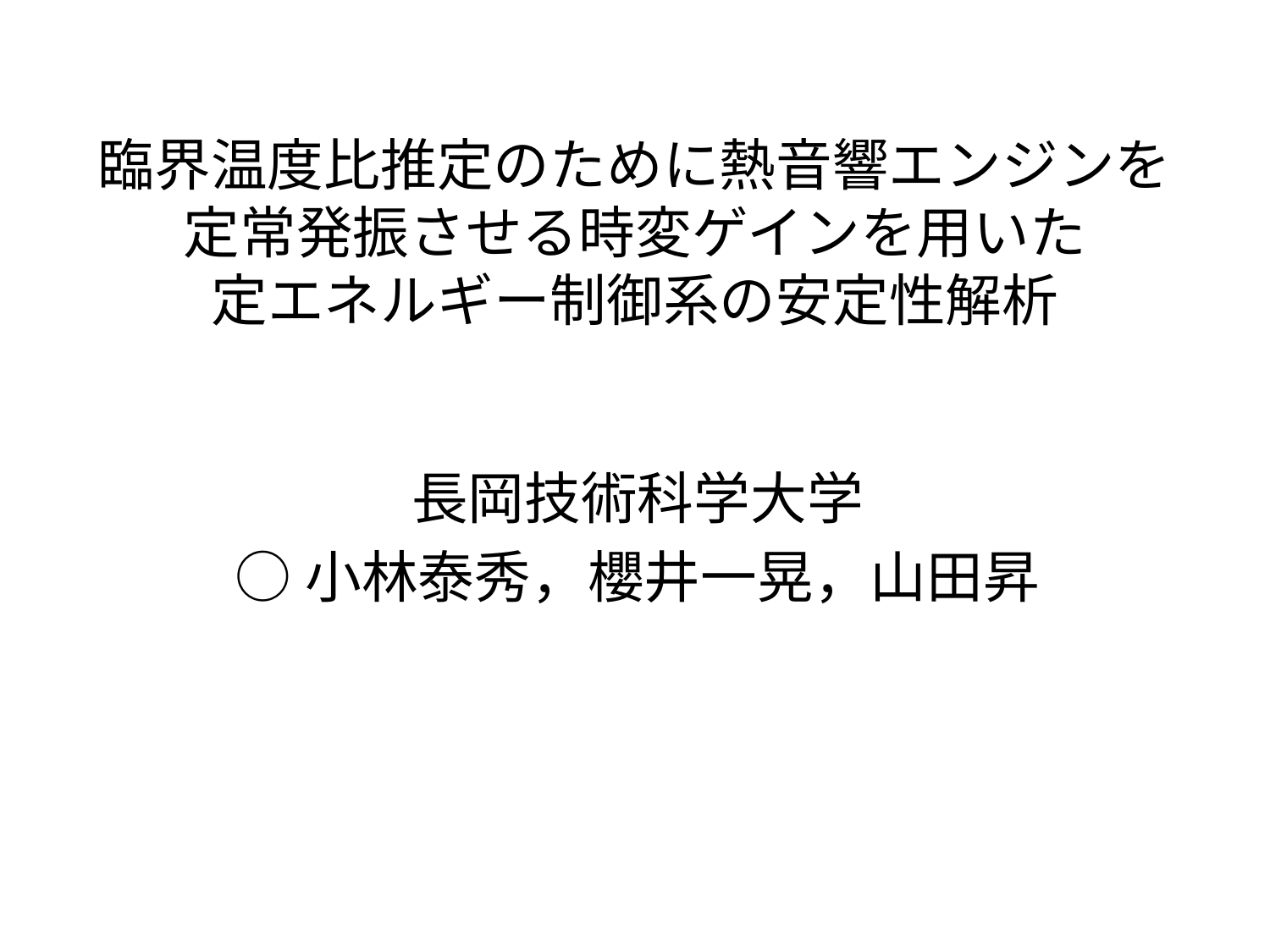

# 臨界温度比推定のために熱音響エンジンを 定常発振させる時変ゲインを用いた 定エネルギー制御系の安定性解析
長岡技術科学大学
○小林泰秀，櫻井一晃，山田昇